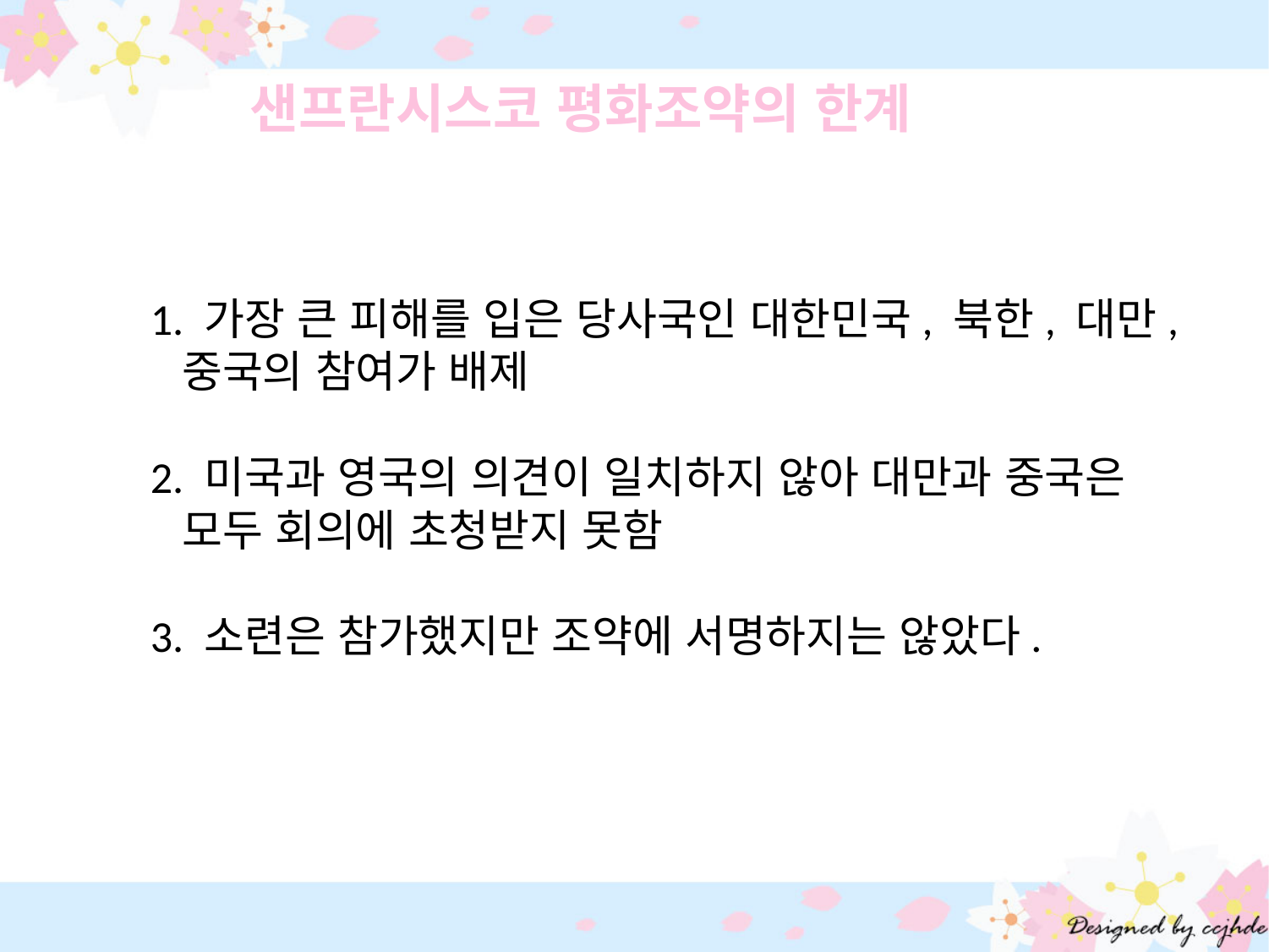

샌프란시스코 평화조약의 한계
    1. 가장 큰 피해를 입은 당사국인 대한민국, 북한, 대만, 중국의 참여가 배제

    2. 미국과 영국의 의견이 일치하지 않아 대만과 중국은 모두 회의에 초청받지 못함

    3. 소련은 참가했지만 조약에 서명하지는 않았다.